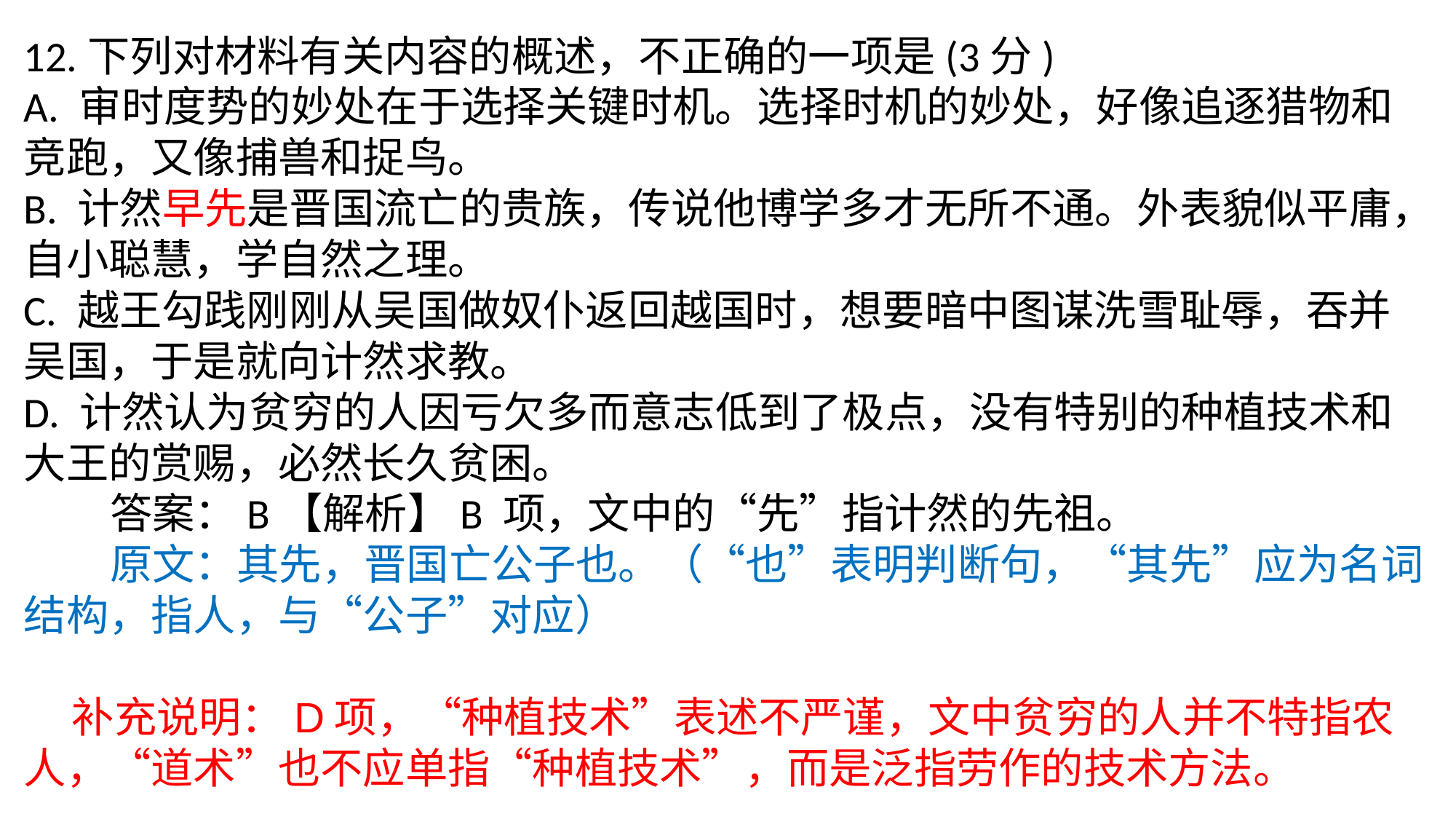

12.下列对材料有关内容的概述，不正确的一项是(3分)
A. 审时度势的妙处在于选择关键时机。选择时机的妙处，好像追逐猎物和竞跑，又像捕兽和捉鸟。
B. 计然早先是晋国流亡的贵族，传说他博学多才无所不通。外表貌似平庸，自小聪慧，学自然之理。
C. 越王勾践刚刚从吴国做奴仆返回越国时，想要暗中图谋洗雪耻辱，吞并吴国，于是就向计然求教。
D. 计然认为贫穷的人因亏欠多而意志低到了极点，没有特别的种植技术和大王的赏赐，必然长久贫困。
        答案：B【解析】B 项，文中的“先”指计然的先祖。
        原文：其先，晋国亡公子也。（“也”表明判断句，“其先”应为名词结构，指人，与“公子”对应）

    补充说明：D项，“种植技术”表述不严谨，文中贫穷的人并不特指农人，“道术”也不应单指“种植技术”，而是泛指劳作的技术方法。